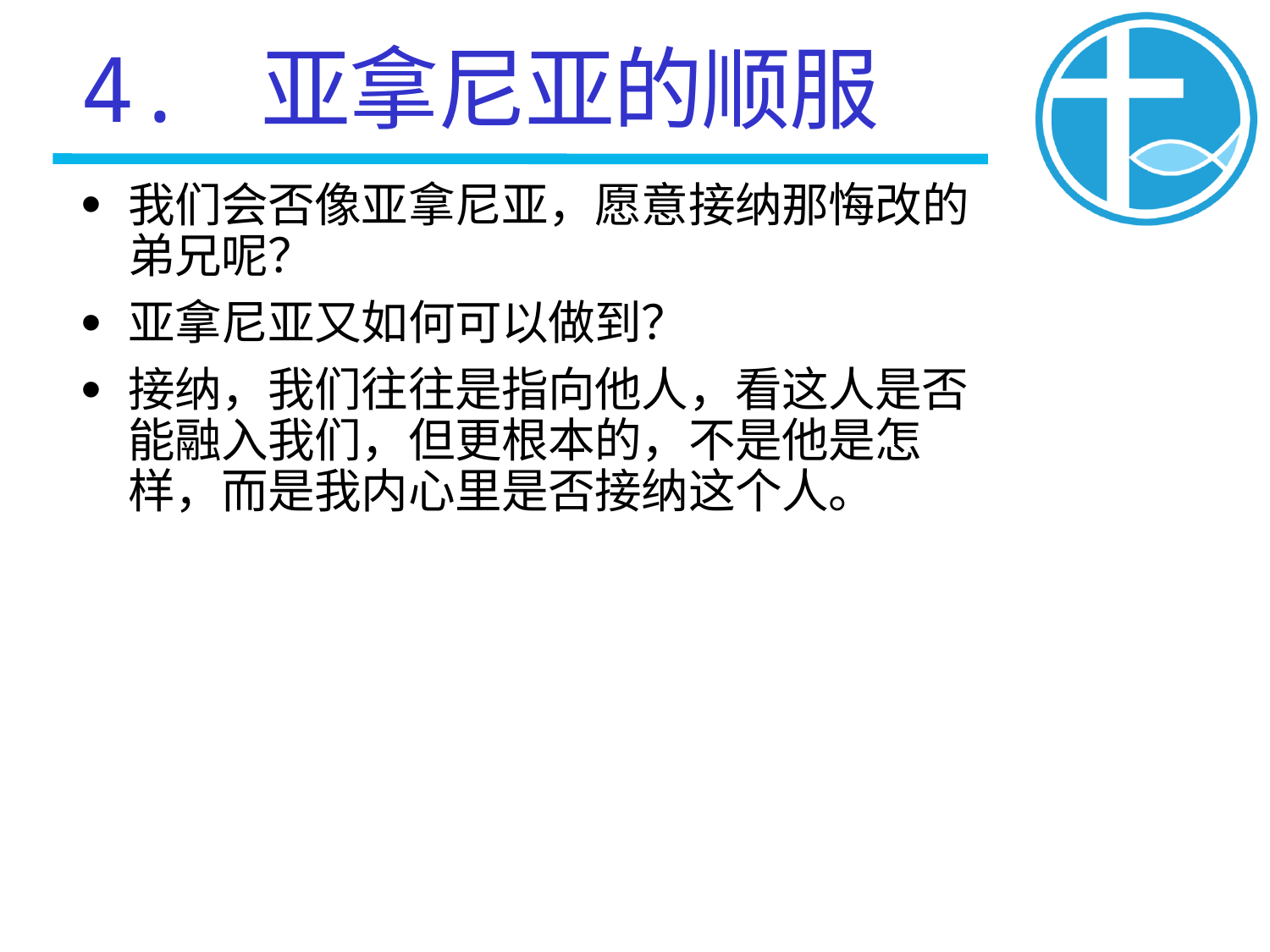

# 4. 亚拿尼亚的顺服
我们会否像亚拿尼亚，愿意接纳那悔改的弟兄呢？
亚拿尼亚又如何可以做到？
接纳，我们往往是指向他人，看这人是否能融入我们，但更根本的，不是他是怎样，而是我内心里是否接纳这个人。